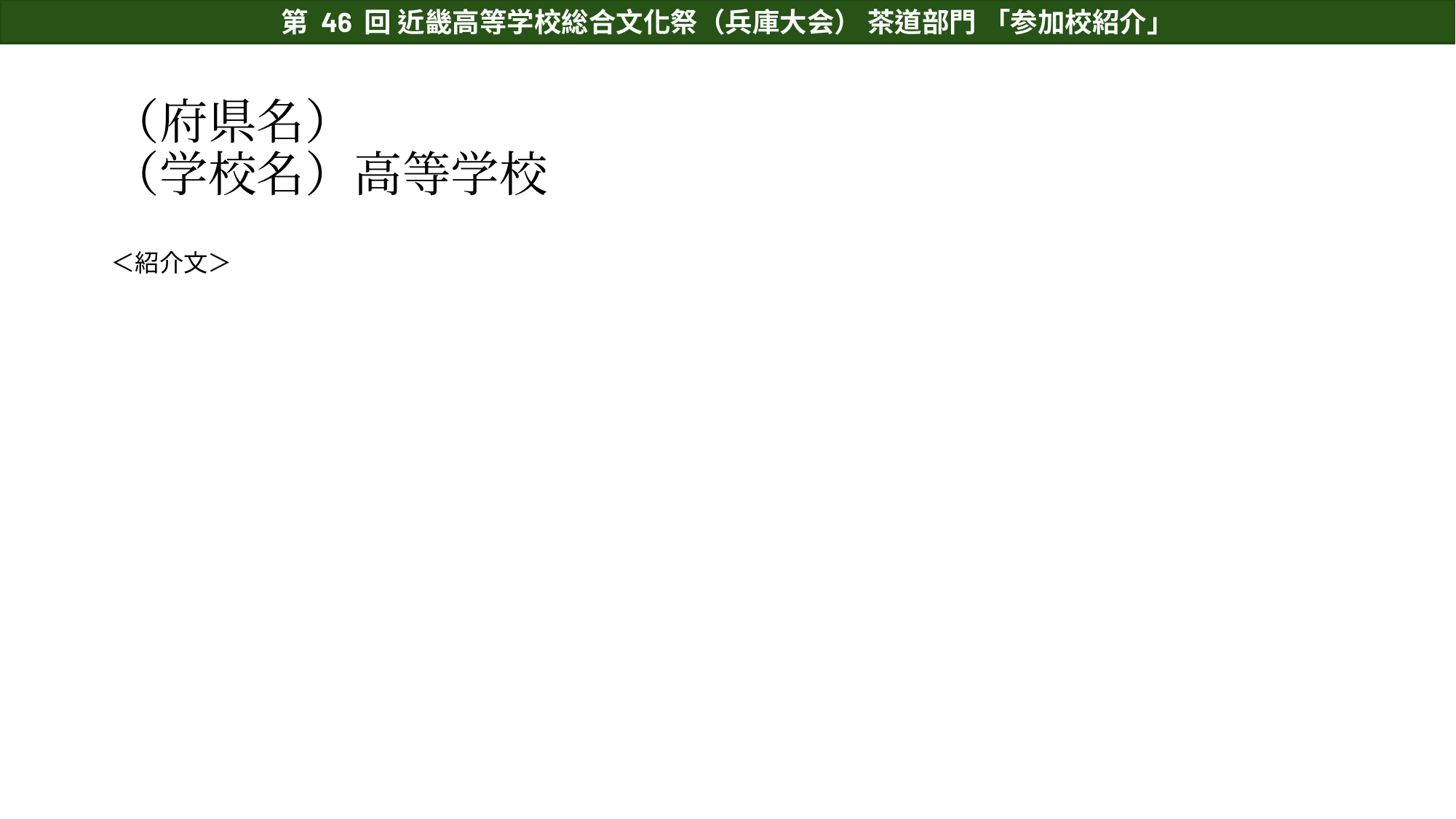

第 46 回 近畿高等学校総合文化祭（兵庫大会） 茶道部門 「参加校紹介」
# （府県名） （学校名）高等学校
＜紹介文＞